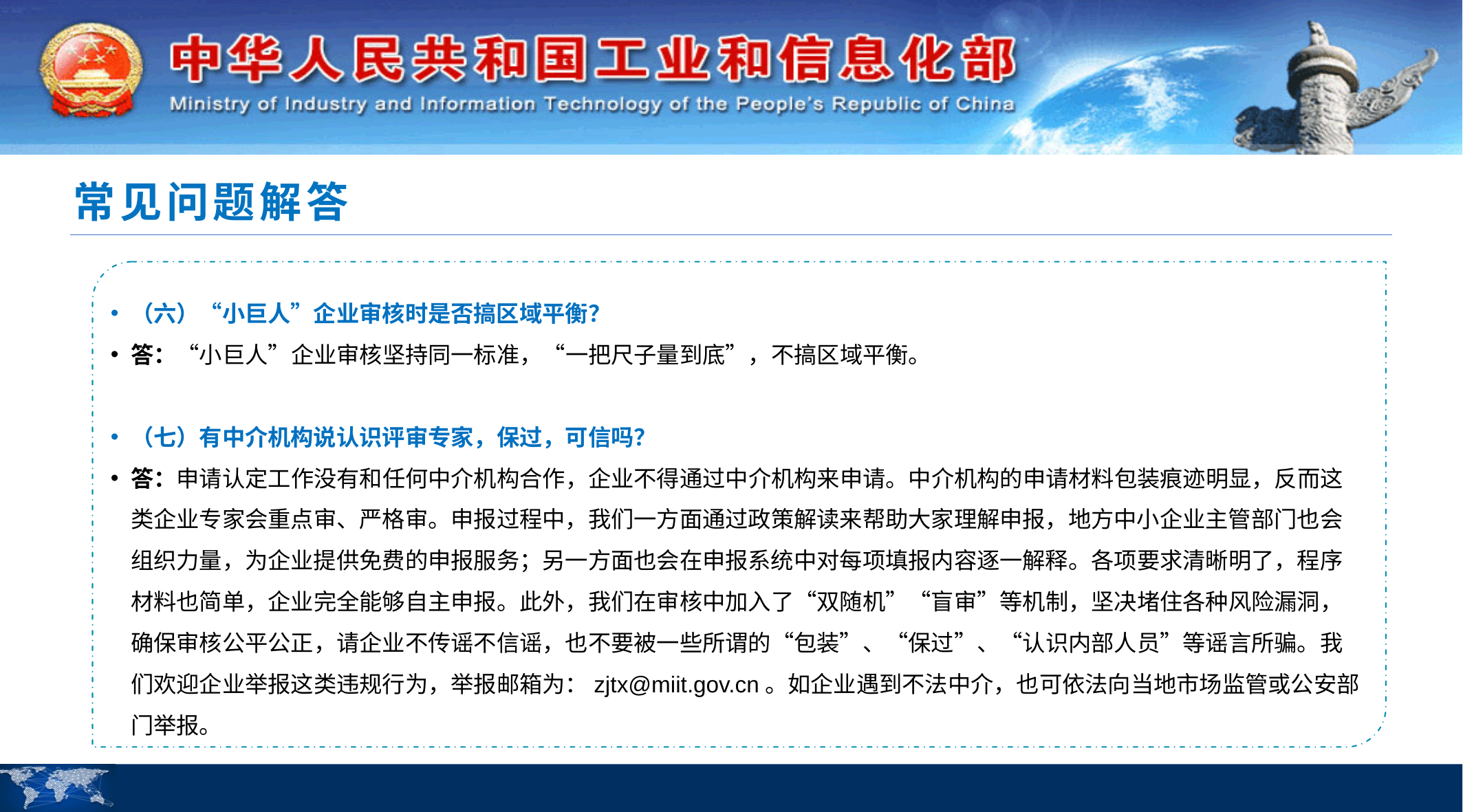

常见问题解答

（六）“小巨人”企业审核时是否搞区域平衡？
答：“小巨人”企业审核坚持同一标准，“一把尺子量到底”，不搞区域平衡。

（七）有中介机构说认识评审专家，保过，可信吗？
答：申请认定工作没有和任何中介机构合作，企业不得通过中介机构来申请。中介机构的申请材料包装痕迹明显，反而这类企业专家会重点审、严格审。申报过程中，我们一方面通过政策解读来帮助大家理解申报，地方中小企业主管部门也会组织力量，为企业提供免费的申报服务；另一方面也会在申报系统中对每项填报内容逐一解释。各项要求清晰明了，程序材料也简单，企业完全能够自主申报。此外，我们在审核中加入了“双随机”“盲审”等机制，坚决堵住各种风险漏洞，确保审核公平公正，请企业不传谣不信谣，也不要被一些所谓的“包装”、“保过”、“认识内部人员”等谣言所骗。我们欢迎企业举报这类违规行为，举报邮箱为：zjtx@miit.gov.cn。如企业遇到不法中介，也可依法向当地市场监管或公安部门举报。